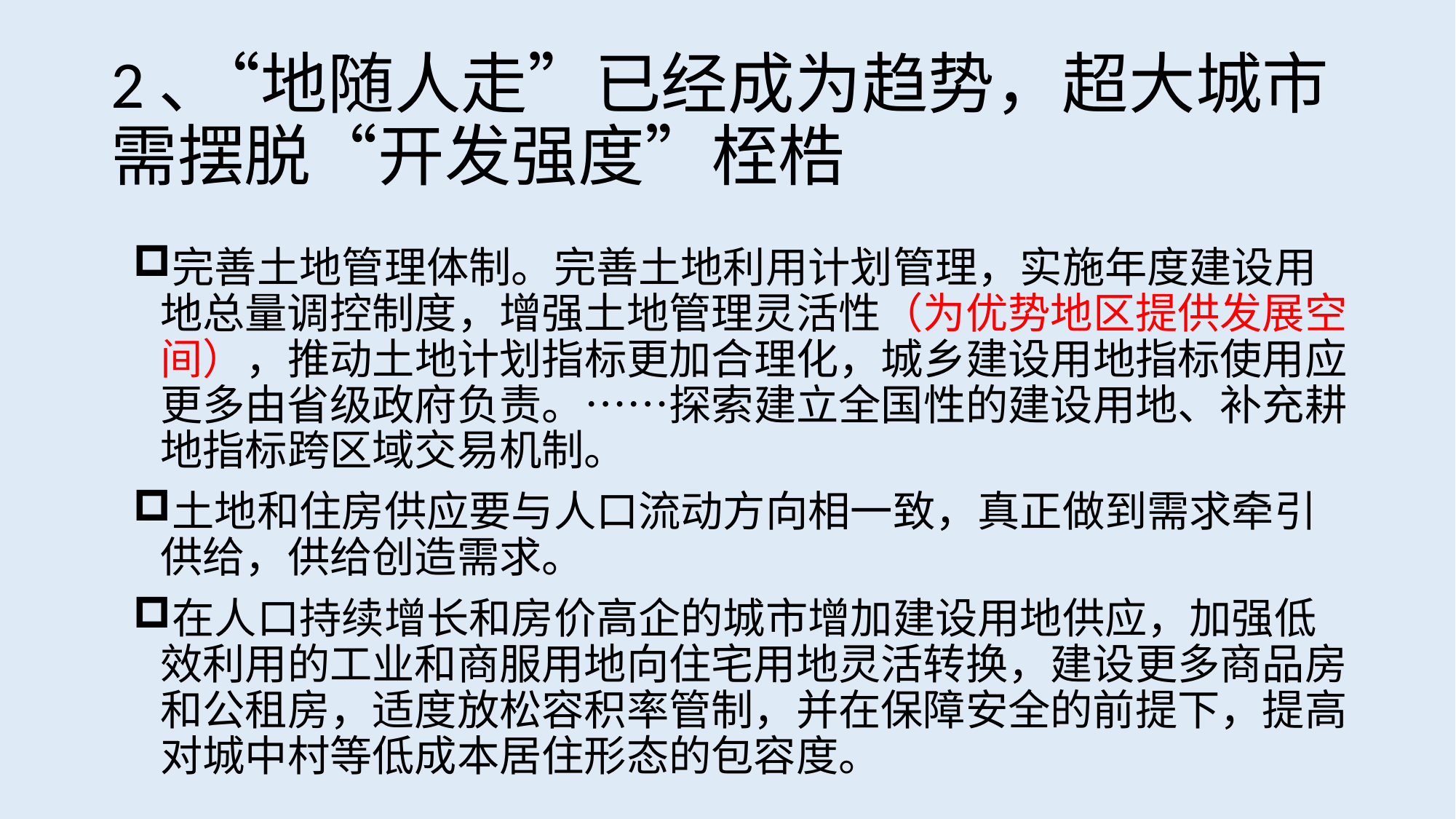

# 2､“地随人走”已经成为趋势，超大城市需摆脱“开发强度”桎梏
完善土地管理体制。完善土地利用计划管理，实施年度建设用地总量调控制度，增强土地管理灵活性（为优势地区提供发展空间），推动土地计划指标更加合理化，城乡建设用地指标使用应更多由省级政府负责。……探索建立全国性的建设用地、补充耕地指标跨区域交易机制。
土地和住房供应要与人口流动方向相一致，真正做到需求牵引供给，供给创造需求。
在人口持续增长和房价高企的城市增加建设用地供应，加强低效利用的工业和商服用地向住宅用地灵活转换，建设更多商品房和公租房，适度放松容积率管制，并在保障安全的前提下，提高对城中村等低成本居住形态的包容度。